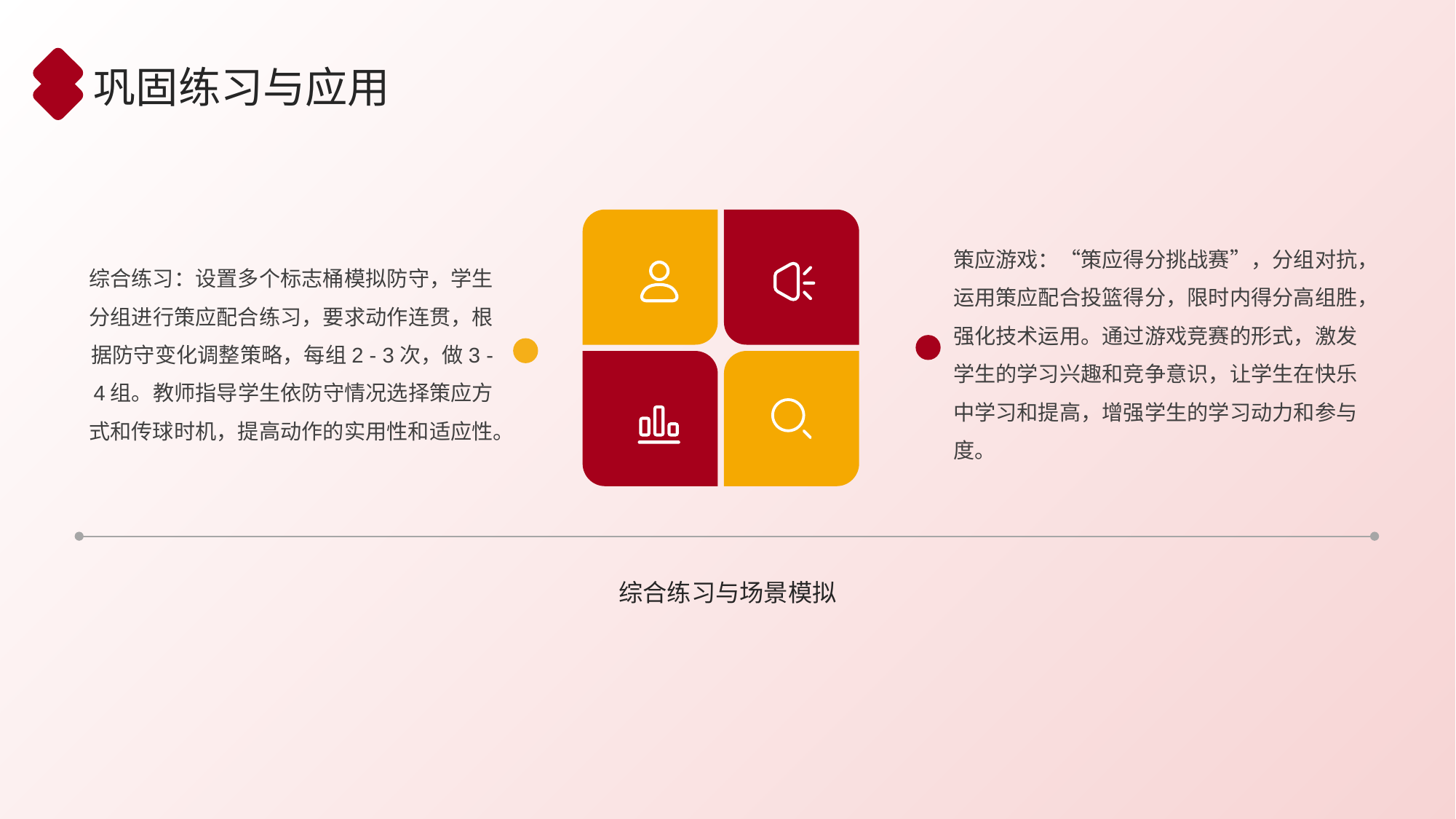

巩固练习与应用

综合练习：设置多个标志桶模拟防守，学生分组进行策应配合练习，要求动作连贯，根据防守变化调整策略，每组2 - 3次，做3 - 4组。教师指导学生依防守情况选择策应方式和传球时机，提高动作的实用性和适应性。
策应游戏：“策应得分挑战赛”，分组对抗，运用策应配合投篮得分，限时内得分高组胜，强化技术运用。通过游戏竞赛的形式，激发学生的学习兴趣和竞争意识，让学生在快乐中学习和提高，增强学生的学习动力和参与度。

综合练习与场景模拟